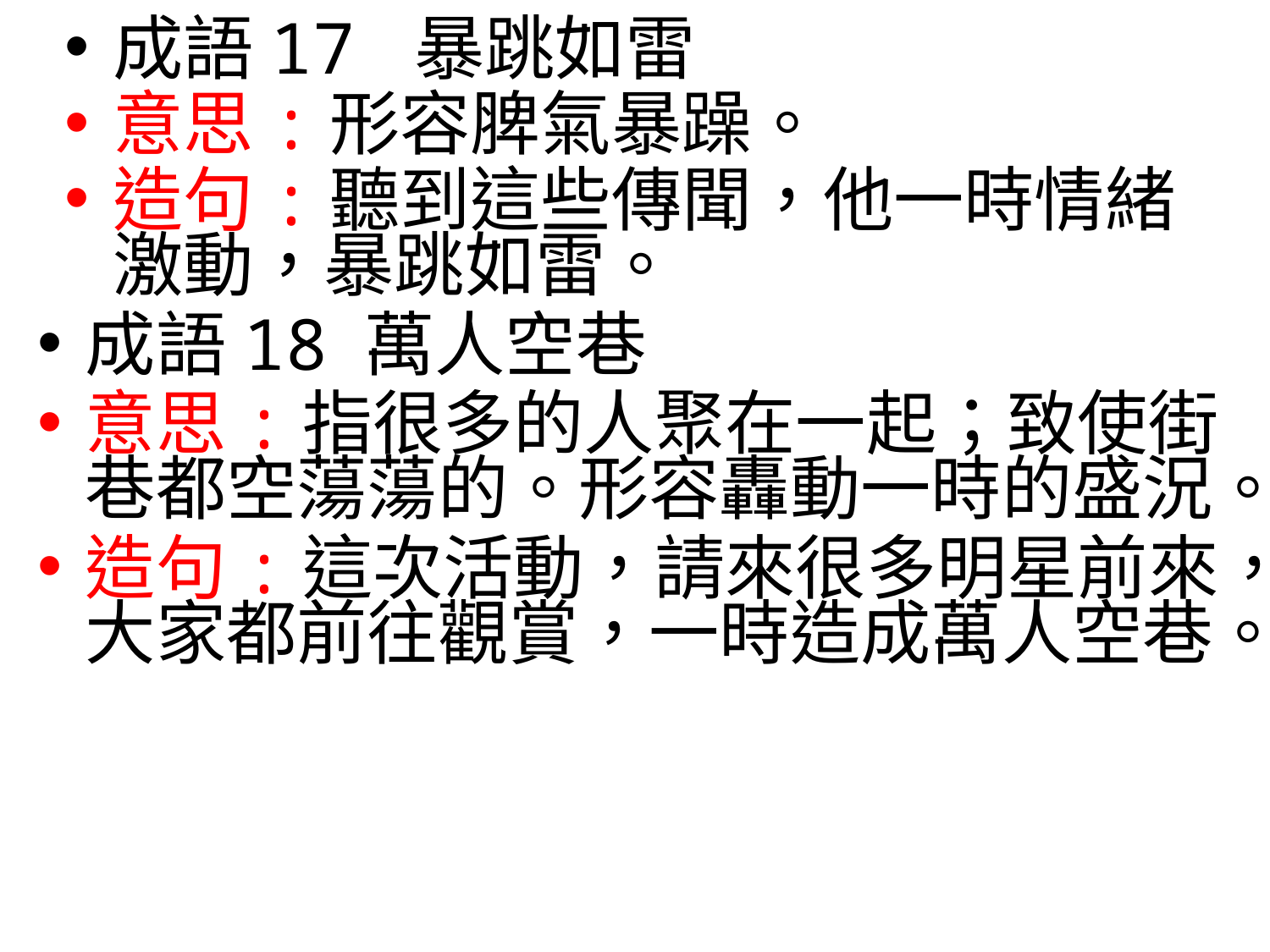

成語17 暴跳如雷
意思:形容脾氣暴躁。
造句:聽到這些傳聞，他一時情緒激動，暴跳如雷。
成語18 萬人空巷
意思:指很多的人聚在一起；致使街巷都空蕩蕩的。形容轟動一時的盛況。
造句:這次活動，請來很多明星前來，大家都前往觀賞，一時造成萬人空巷。